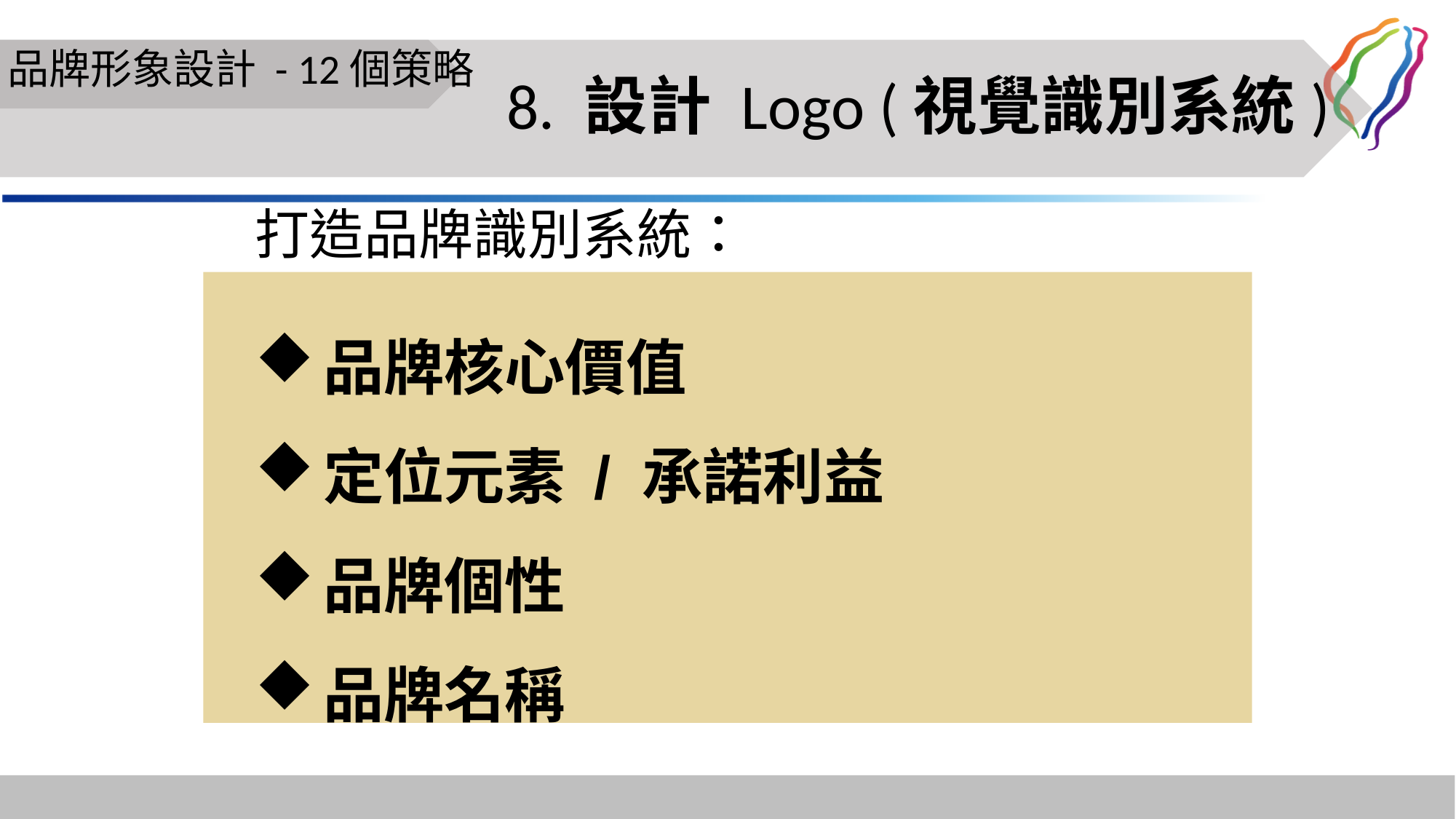

# 品牌形象設計 - 12個策略
8. 設計 Logo (視覺識別系統)
打造品牌識別系統：
品牌核心價值
定位元素 / 承諾利益
品牌個性
品牌名稱